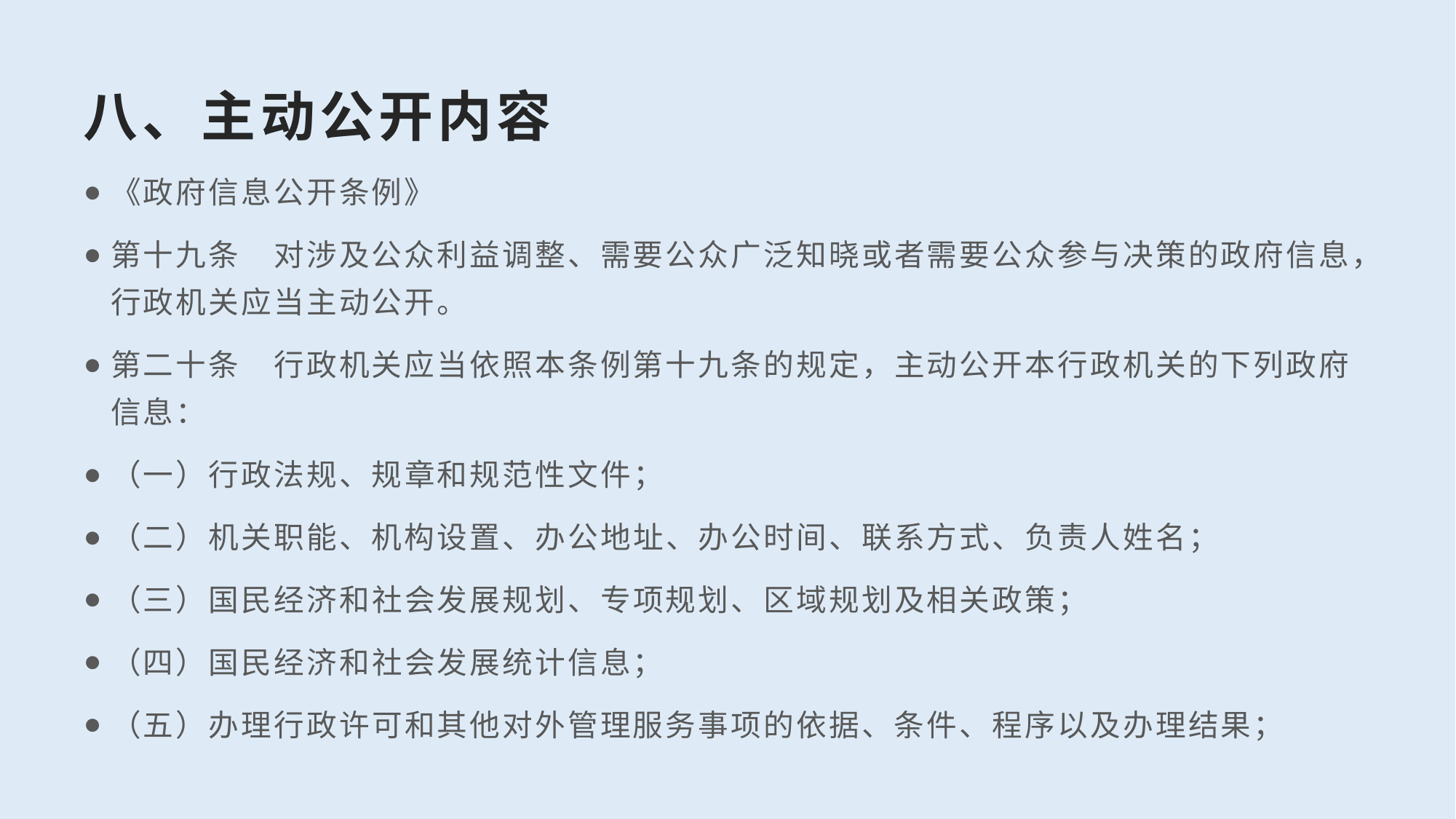

# 八、主动公开内容
《政府信息公开条例》
第十九条　对涉及公众利益调整、需要公众广泛知晓或者需要公众参与决策的政府信息，行政机关应当主动公开。
第二十条　行政机关应当依照本条例第十九条的规定，主动公开本行政机关的下列政府信息：
（一）行政法规、规章和规范性文件；
（二）机关职能、机构设置、办公地址、办公时间、联系方式、负责人姓名；
（三）国民经济和社会发展规划、专项规划、区域规划及相关政策；
（四）国民经济和社会发展统计信息；
（五）办理行政许可和其他对外管理服务事项的依据、条件、程序以及办理结果；